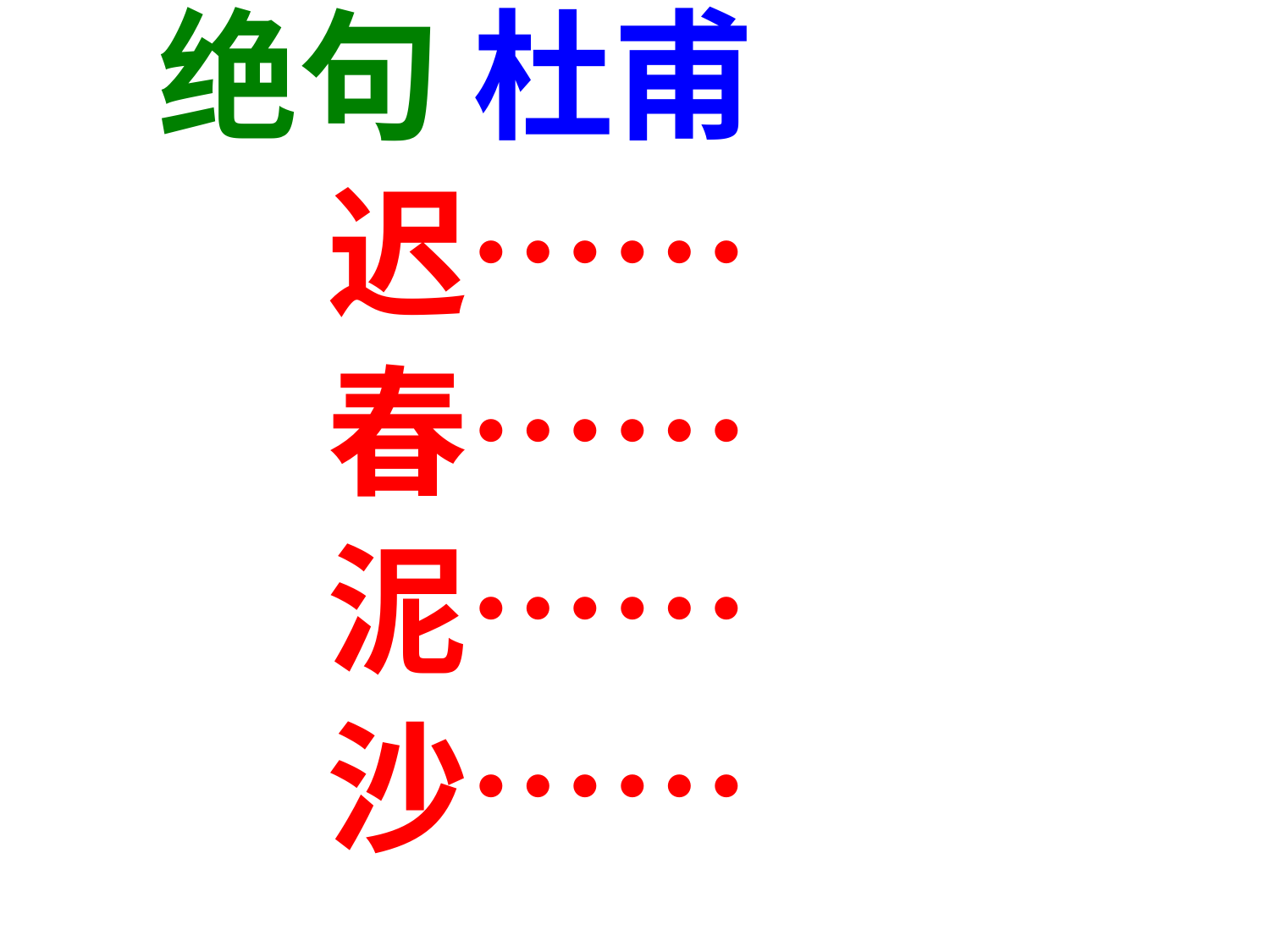

绝句 杜甫
　　 迟……
　　 春……
　　 泥……
　　 沙……